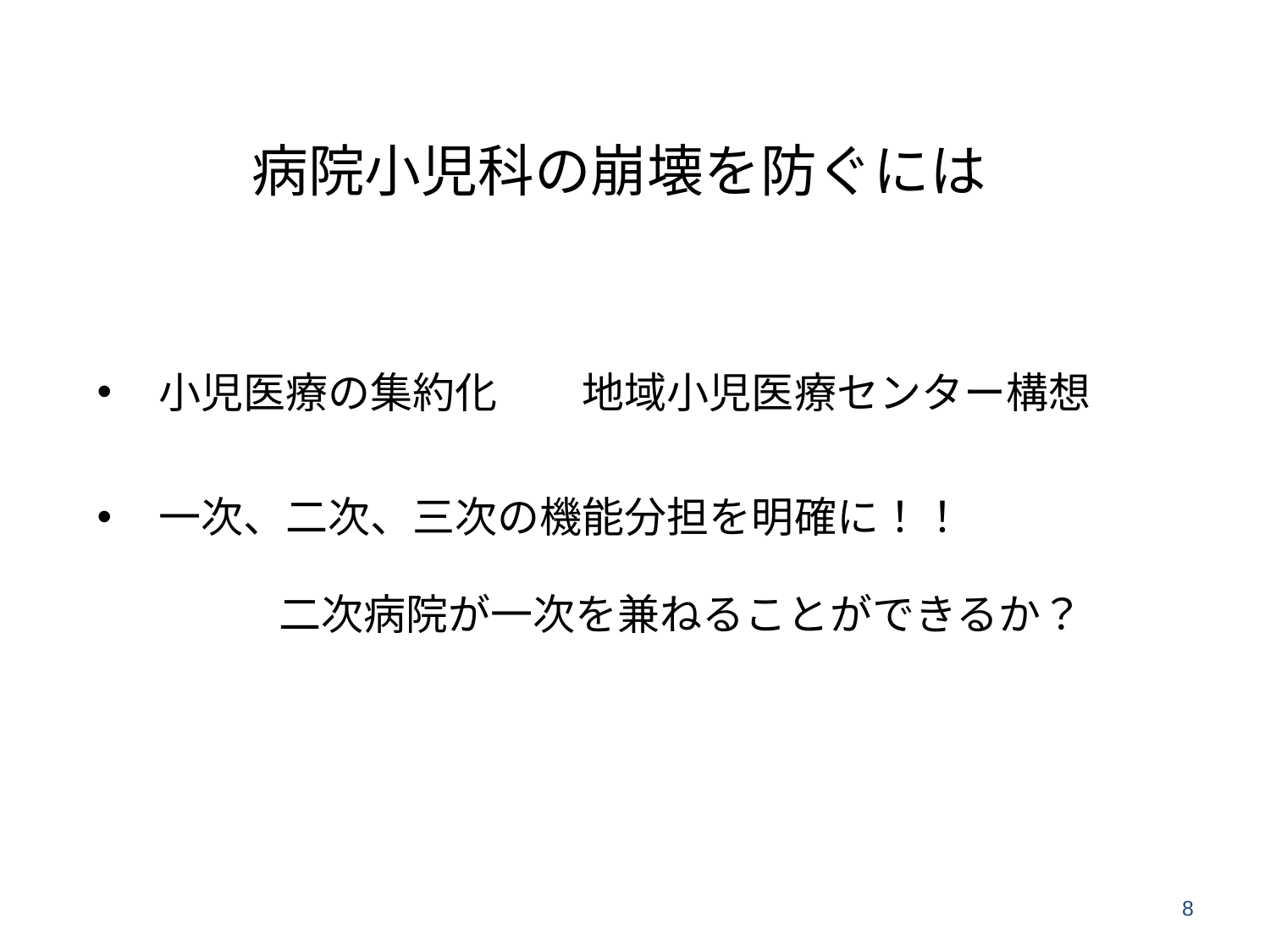

# 病院小児科の崩壊を防ぐには
小児医療の集約化　　地域小児医療センター構想
一次、二次、三次の機能分担を明確に！！
二次病院が一次を兼ねることができるか？
8